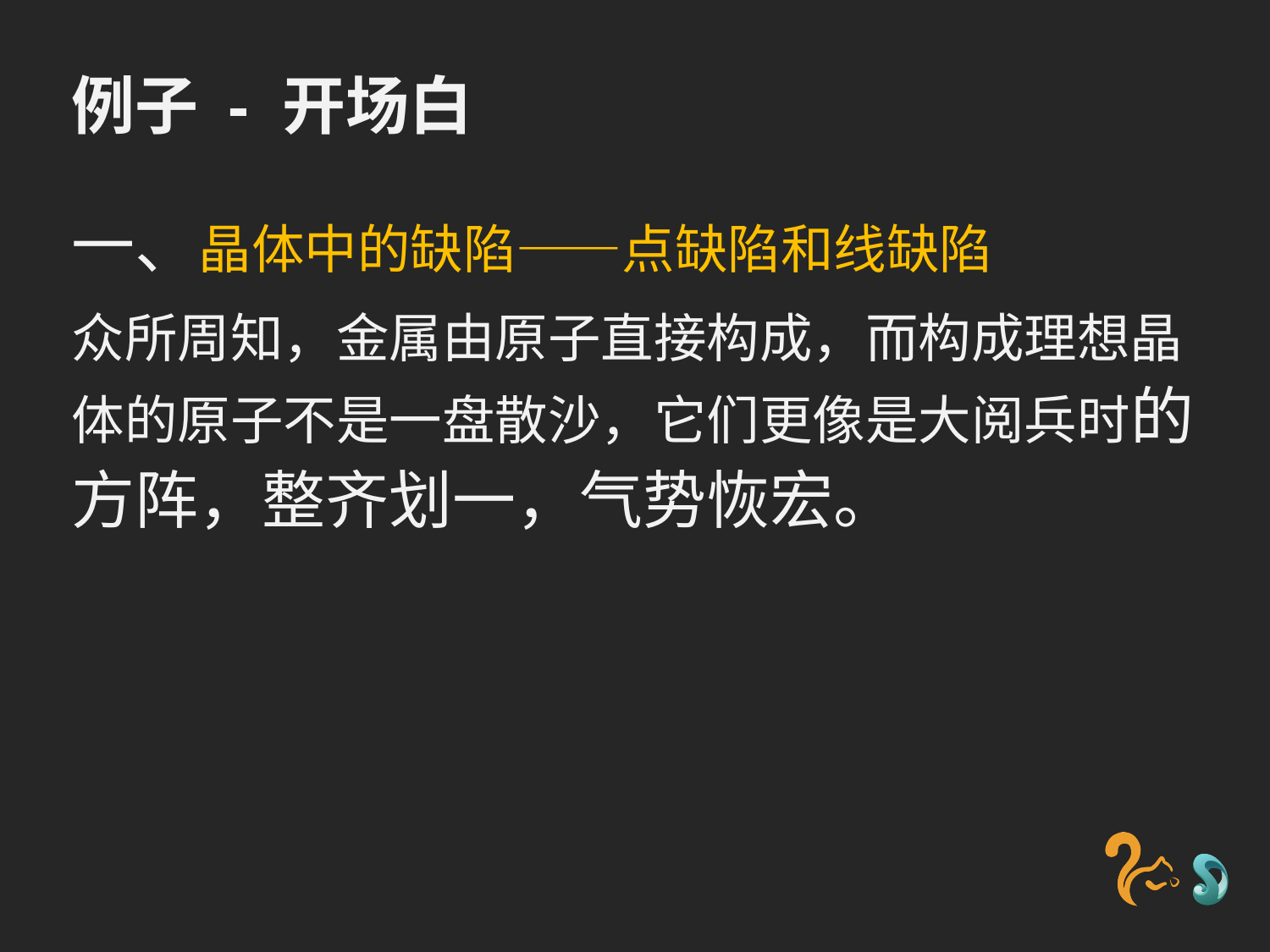

# 例子 - 开场白
一、晶体中的缺陷——点缺陷和线缺陷
众所周知，金属由原子直接构成，而构成理想晶体的原子不是一盘散沙，它们更像是大阅兵时的方阵，整齐划一，气势恢宏。